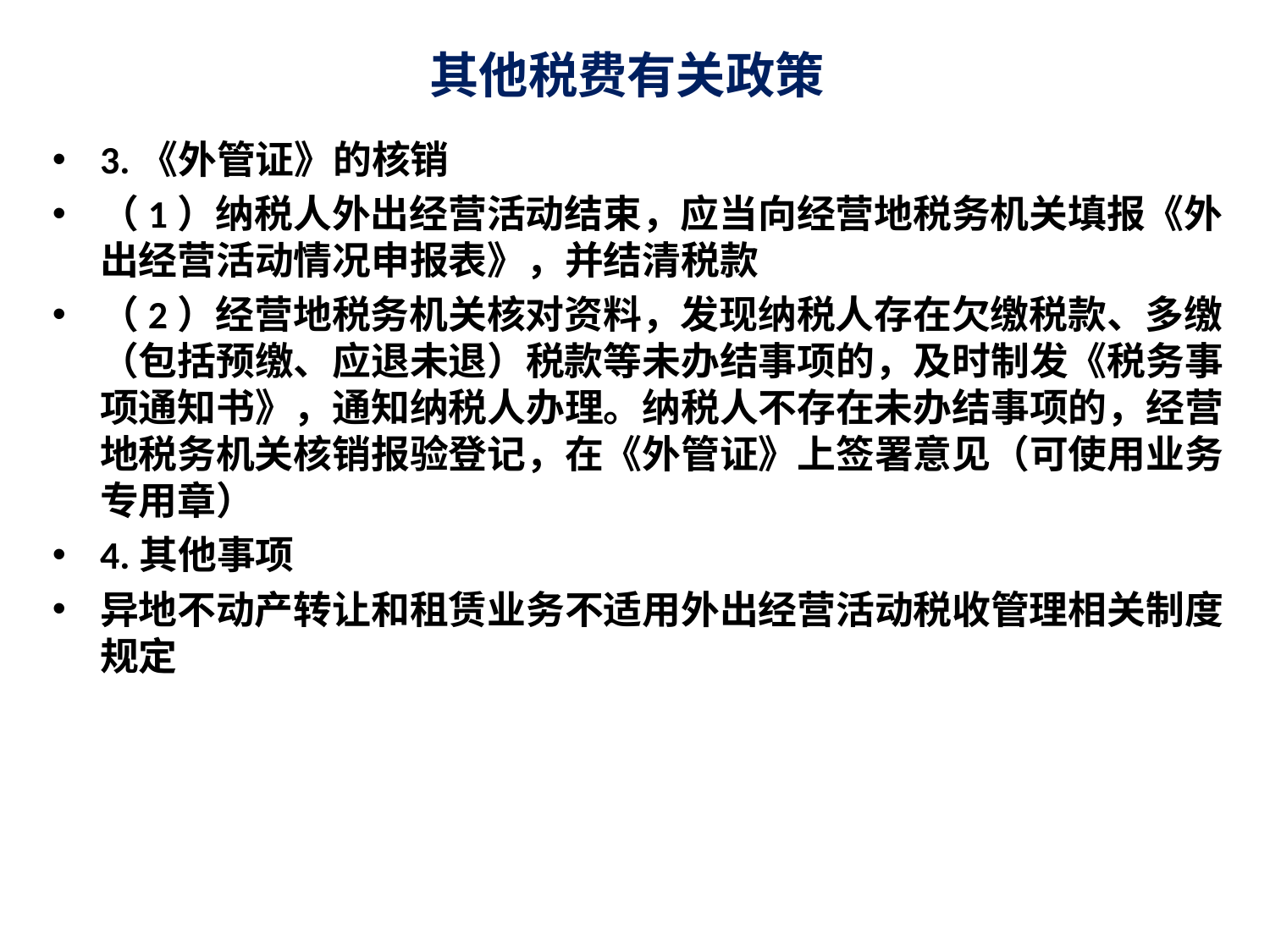

# 其他税费有关政策
3.《外管证》的核销
（1）纳税人外出经营活动结束，应当向经营地税务机关填报《外出经营活动情况申报表》，并结清税款
（2）经营地税务机关核对资料，发现纳税人存在欠缴税款、多缴（包括预缴、应退未退）税款等未办结事项的，及时制发《税务事项通知书》，通知纳税人办理。纳税人不存在未办结事项的，经营地税务机关核销报验登记，在《外管证》上签署意见（可使用业务专用章）
4.其他事项
异地不动产转让和租赁业务不适用外出经营活动税收管理相关制度规定